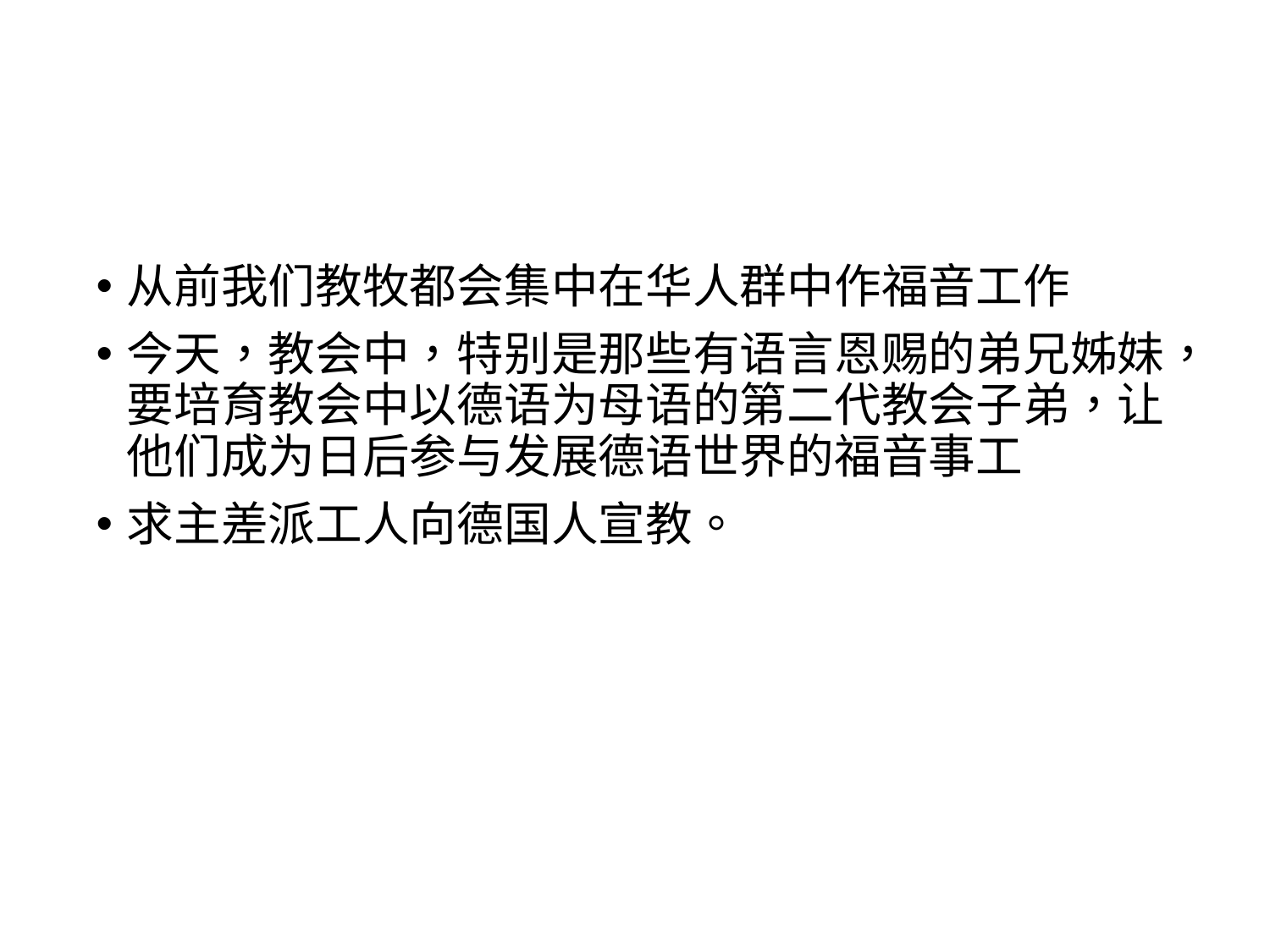

#
从前我们教牧都会集中在华人群中作福音工作
今天，教会中，特别是那些有语言恩赐的弟兄姊妹，要培育教会中以德语为母语的第二代教会子弟，让他们成为日后参与发展德语世界的福音事工
求主差派工人向德国人宣教。